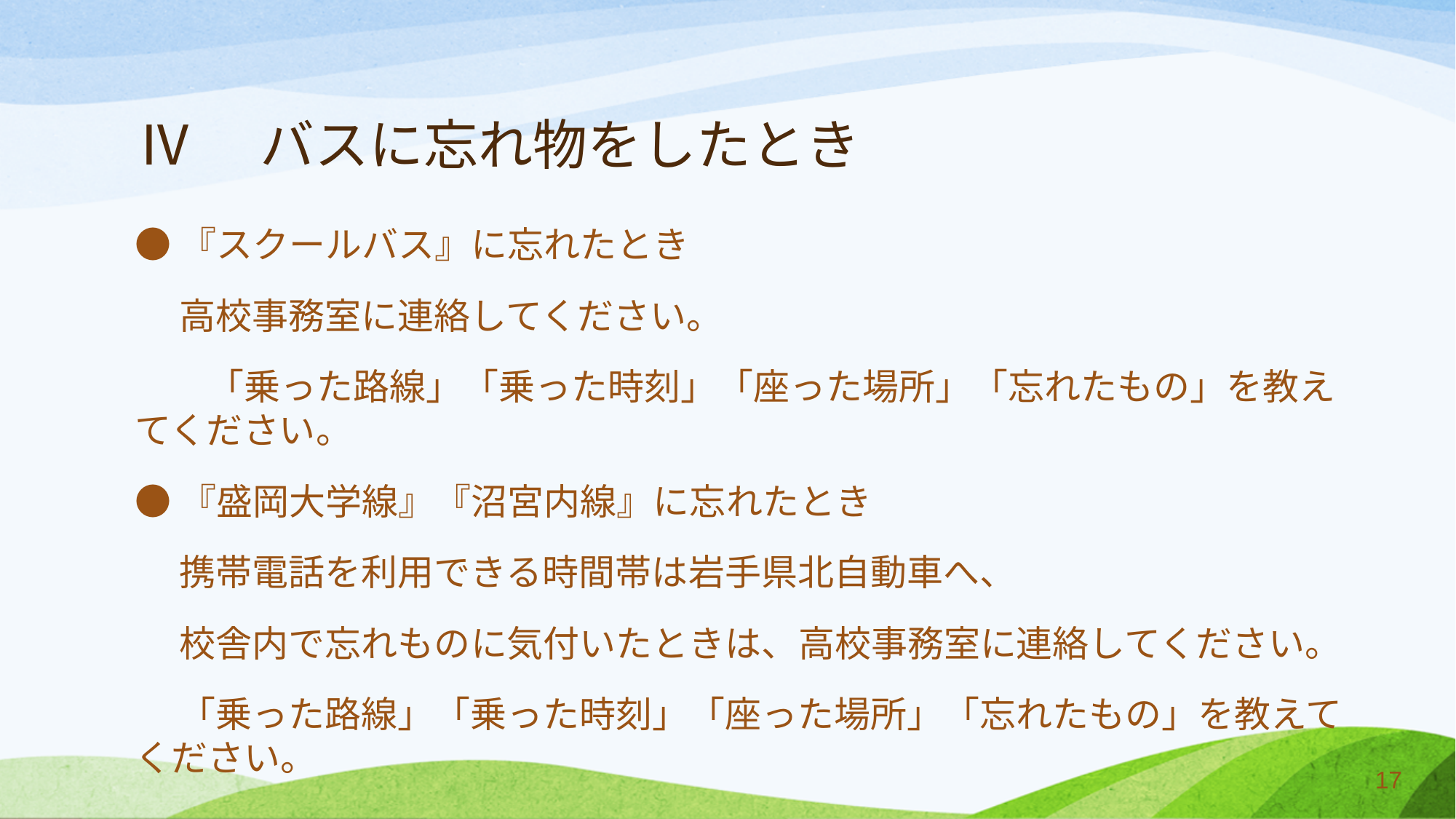

# Ⅳ　バスに忘れ物をしたとき
●『スクールバス』に忘れたとき
　 高校事務室に連絡してください。
　　「乗った路線」「乗った時刻」「座った場所」「忘れたもの」を教えてください。
●『盛岡大学線』『沼宮内線』に忘れたとき
　 携帯電話を利用できる時間帯は岩手県北自動車へ、
　 校舎内で忘れものに気付いたときは、高校事務室に連絡してください。
　 「乗った路線」「乗った時刻」「座った場所」「忘れたもの」を教えてください。

17